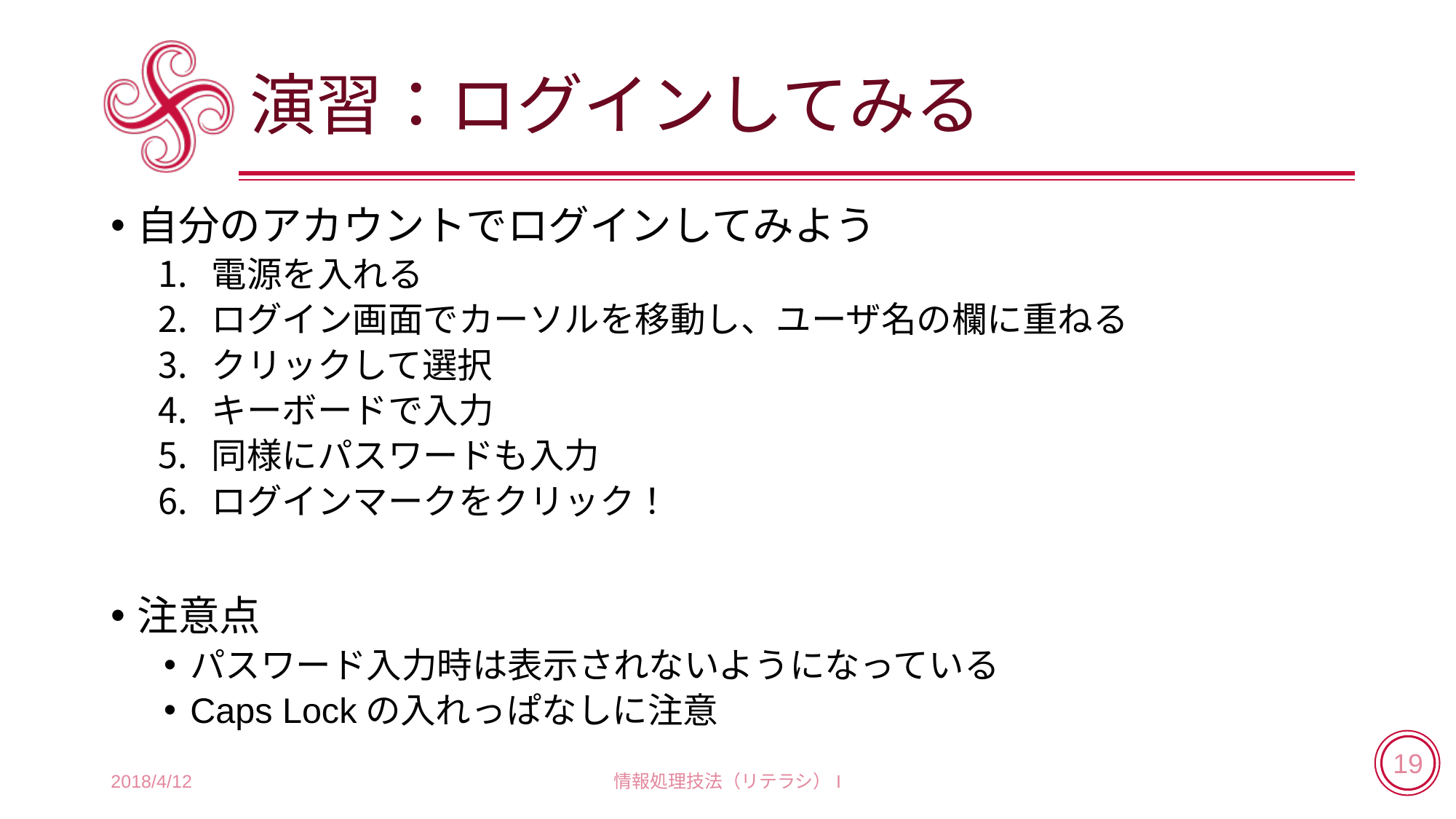

# 演習：ログインしてみる
自分のアカウントでログインしてみよう
電源を入れる
ログイン画面でカーソルを移動し、ユーザ名の欄に重ねる
クリックして選択
キーボードで入力
同様にパスワードも入力
ログインマークをクリック！

注意点
パスワード入力時は表示されないようになっている
Caps Lockの入れっぱなしに注意

2018/4/12
情報処理技法（リテラシ）I